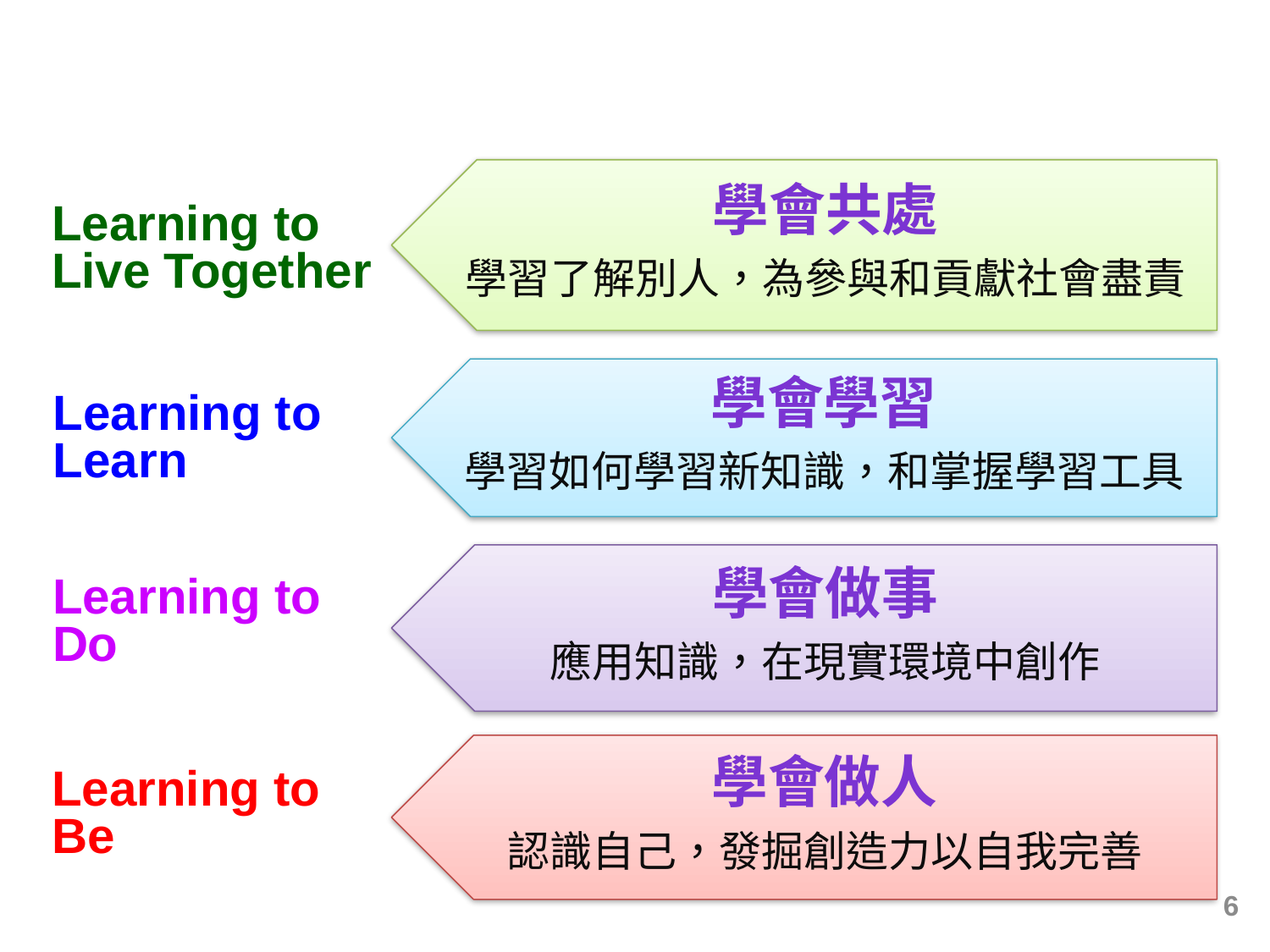

Four Pillars of Education
學會共處
學習了解別人，為參與和貢獻社會盡責
Learning to Live Together
學會學習
學習如何學習新知識，和掌握學習工具
Learning to Learn
學會做事
應用知識，在現實環境中創作
Learning to Do
學會做人
認識自己，發掘創造力以自我完善
Learning to Be
6